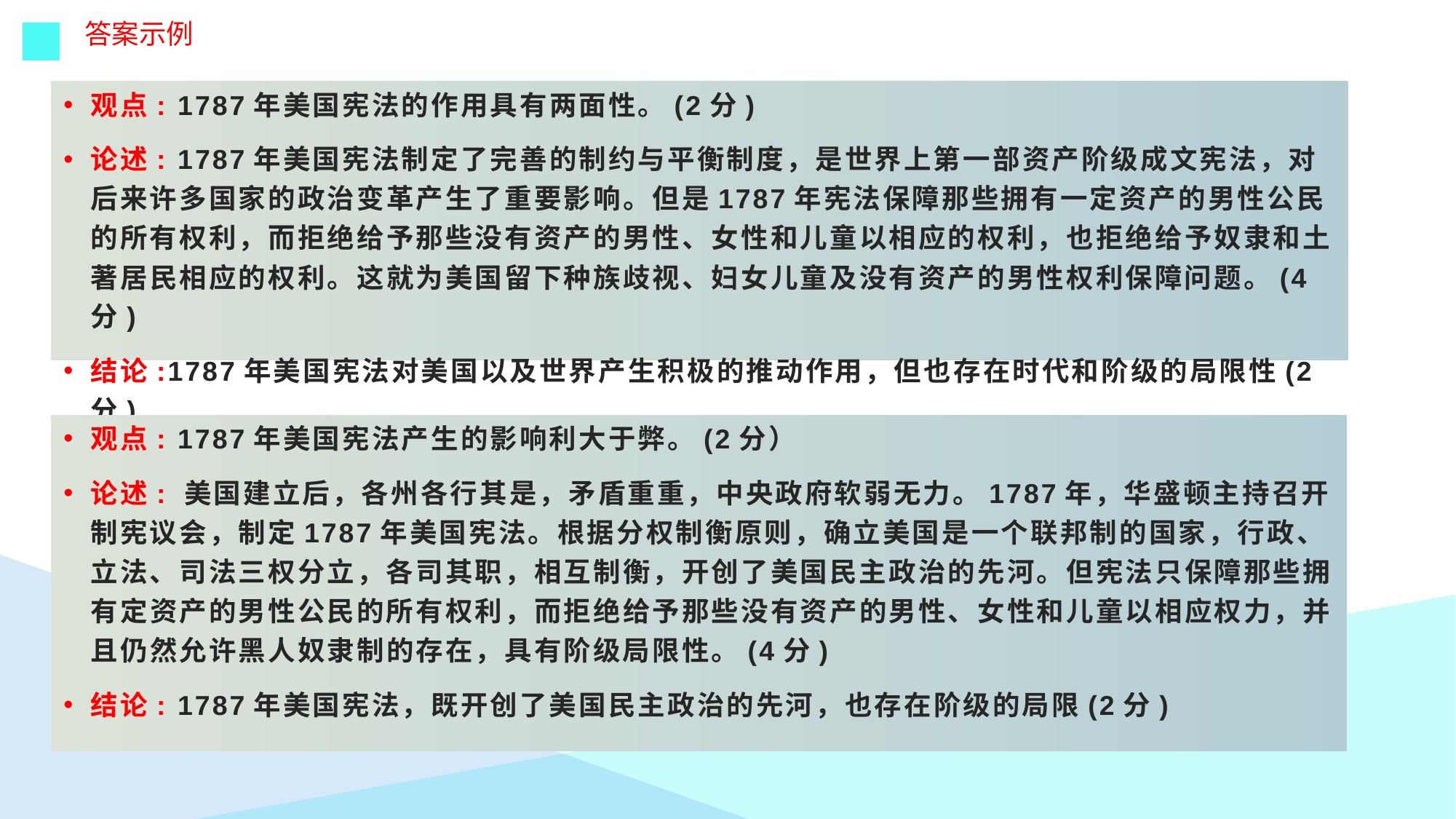

答案示例
观点: 1787年美国宪法的作用具有两面性。(2分)
论述: 1787年美国宪法制定了完善的制约与平衡制度，是世界上第一部资产阶级成文宪法，对后来许多国家的政治变革产生了重要影响。但是1787年宪法保障那些拥有一定资产的男性公民的所有权利，而拒绝给予那些没有资产的男性、女性和儿童以相应的权利，也拒绝给予奴隶和土著居民相应的权利。这就为美国留下种族歧视、妇女儿童及没有资产的男性权利保障问题。(4分)
结论:1787年美国宪法对美国以及世界产生积极的推动作用，但也存在时代和阶级的局限性(2分)
观点: 1787年美国宪法产生的影响利大于弊。(2分）
论述: 美国建立后，各州各行其是，矛盾重重，中央政府软弱无力。1787年，华盛顿主持召开制宪议会，制定1787年美国宪法。根据分权制衡原则，确立美国是一个联邦制的国家，行政、立法、司法三权分立，各司其职，相互制衡，开创了美国民主政治的先河。但宪法只保障那些拥有定资产的男性公民的所有权利，而拒绝给予那些没有资产的男性、女性和儿童以相应权力，并且仍然允许黑人奴隶制的存在，具有阶级局限性。(4分)
结论: 1787年美国宪法，既开创了美国民主政治的先河，也存在阶级的局限(2分)